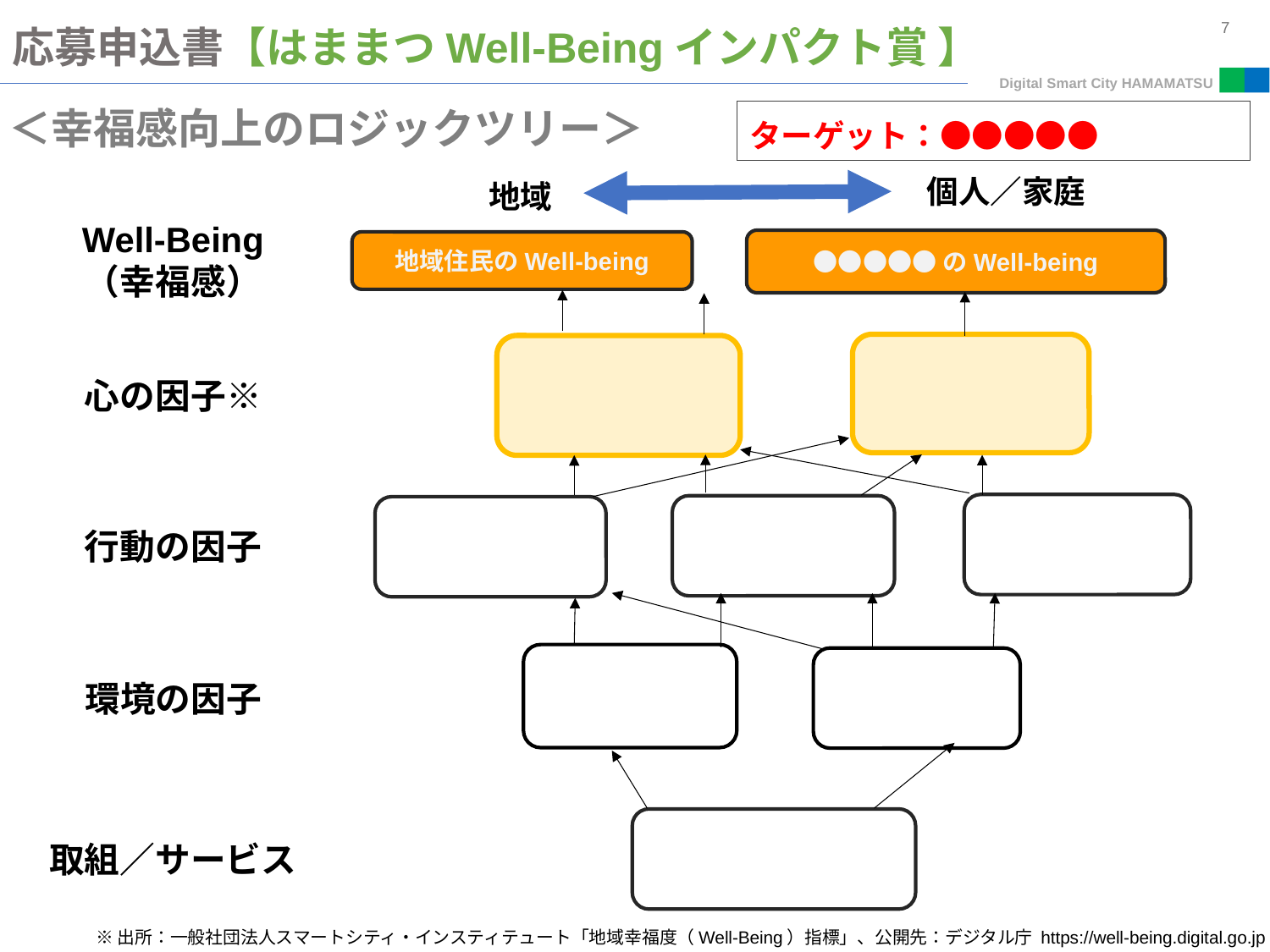

応募申込書【はままつWell-Beingインパクト賞 】
＜幸福感向上のロジックツリー＞
ターゲット：●●●●●
個人／家庭
地域
Well-Being
（幸福感）
●●●●●のWell-being
地域住民のWell-being

心の因子※

行動の因子

環境の因子

取組／サービス
※出所：一般社団法人スマートシティ・インスティテュート「地域幸福度（Well-Being）指標」、公開先：デジタル庁 https://well-being.digital.go.jp